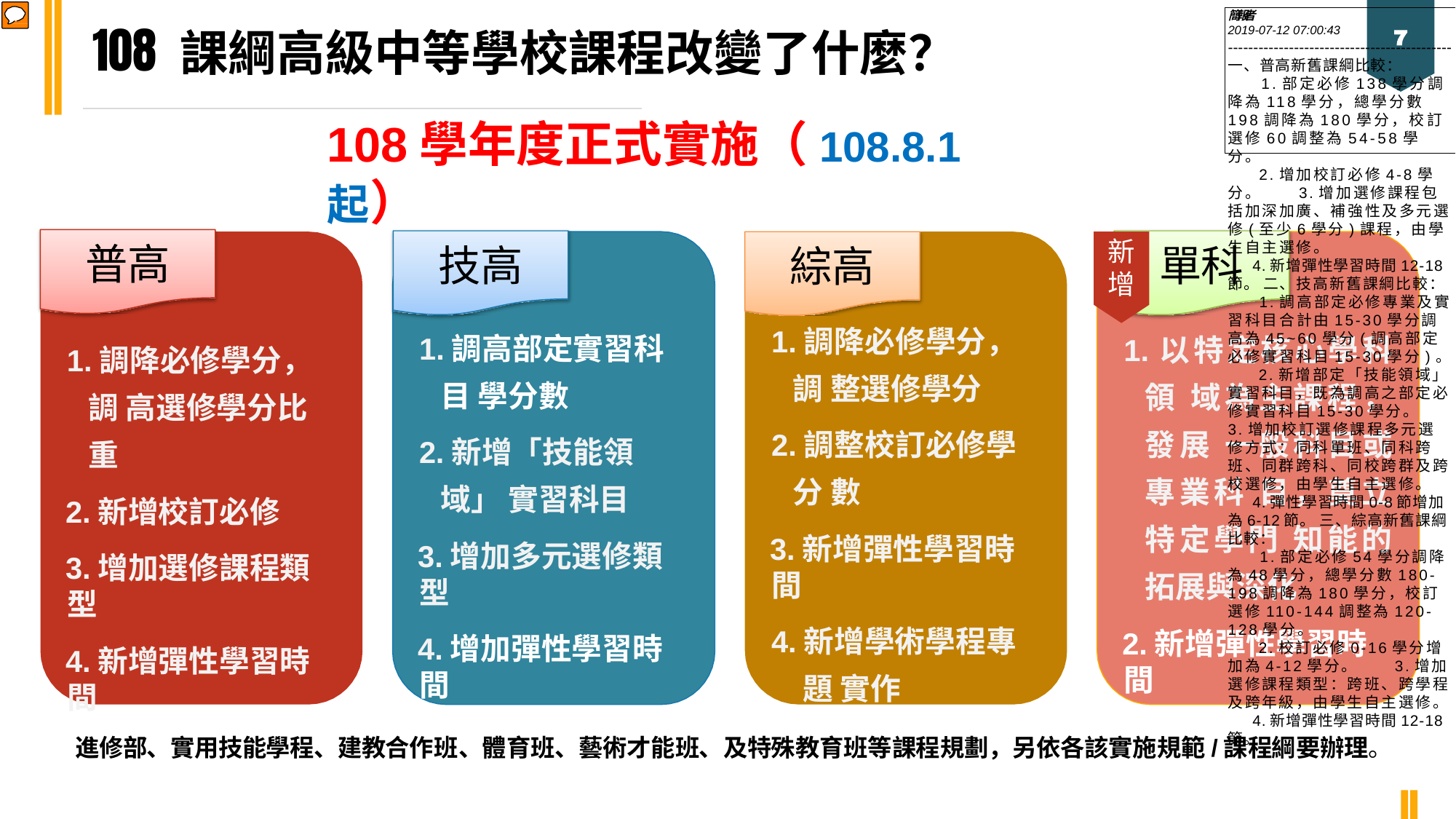

簡報者
2019-07-12 07:00:43
--------------------------------------------
一、普高新舊課綱比較：
     1.部定必修138學分調降為118學分，總學分數198調降為180學分，校訂選修60調整為54-58學分。
     2.增加校訂必修4-8學分。      3.增加選修課程包括加深加廣、補強性及多元選修(至少6學分)課程，由學生自主選修。
     4.新增彈性學習時間12-18節。 二、技高新舊課綱比較：
     1.調高部定必修專業及實習科目合計由15-30學分調高為45~60學分(調高部定必修實習科目15-30學分)。
     2.新增部定「技能領域」實習科目，既為調高之部定必修實習科目15-30學分。      3.增加校訂選修課程多元選修方式：同科單班、同科跨班、同群跨科、同校跨群及跨校選修，由學生自主選修。
     4.彈性學習時間0-8節增加為6-12節。 三、綜高新舊課綱比較：
     1.部定必修54學分調降為48學分，總學分數180-198調降為180學分，校訂選修110-144調整為120-128學分。
     2.校訂必修0-16學分增加為4-12學分。      3.增加選修課程類型：跨班、跨學程及跨年級，由學生自主選修。
     4.新增彈性學習時間12-18節。
四、單科型高級中等學校課程綱要：提供特定學科領域為主課程，協助學習性向明顯之學生持續開 發潛能，奠定特定學科知能拓展與深化之基礎。
# 108 課綱高級中等學校課程改變了什麼？
7

108學年度正式實施（108.8.1起）

新 增
普高
技高

1.調高部定實習科目 學分數

2.新增「技能領域」 實習科目

3.增加多元選修類型

4.增加彈性學習時間
單科
綜高

1.調降必修學分，調 整選修學分

2.調整校訂必修學分 數

3.新增彈性學習時間

4.新增學術學程專題 實作

1.以特定核心學科領 域為主課程，發展 一般科目或專業科 目，奠立特定學門 知能的拓展與深化

2.新增彈性學習時間
1.調降必修學分，調 高選修學分比重

2.新增校訂必修

3.增加選修課程類型

4.新增彈性學習時間
進修部、實用技能學程、建教合作班、體育班、藝術才能班、及特殊教育班等課程規劃，另依各該實施規範/課程綱要辦理。